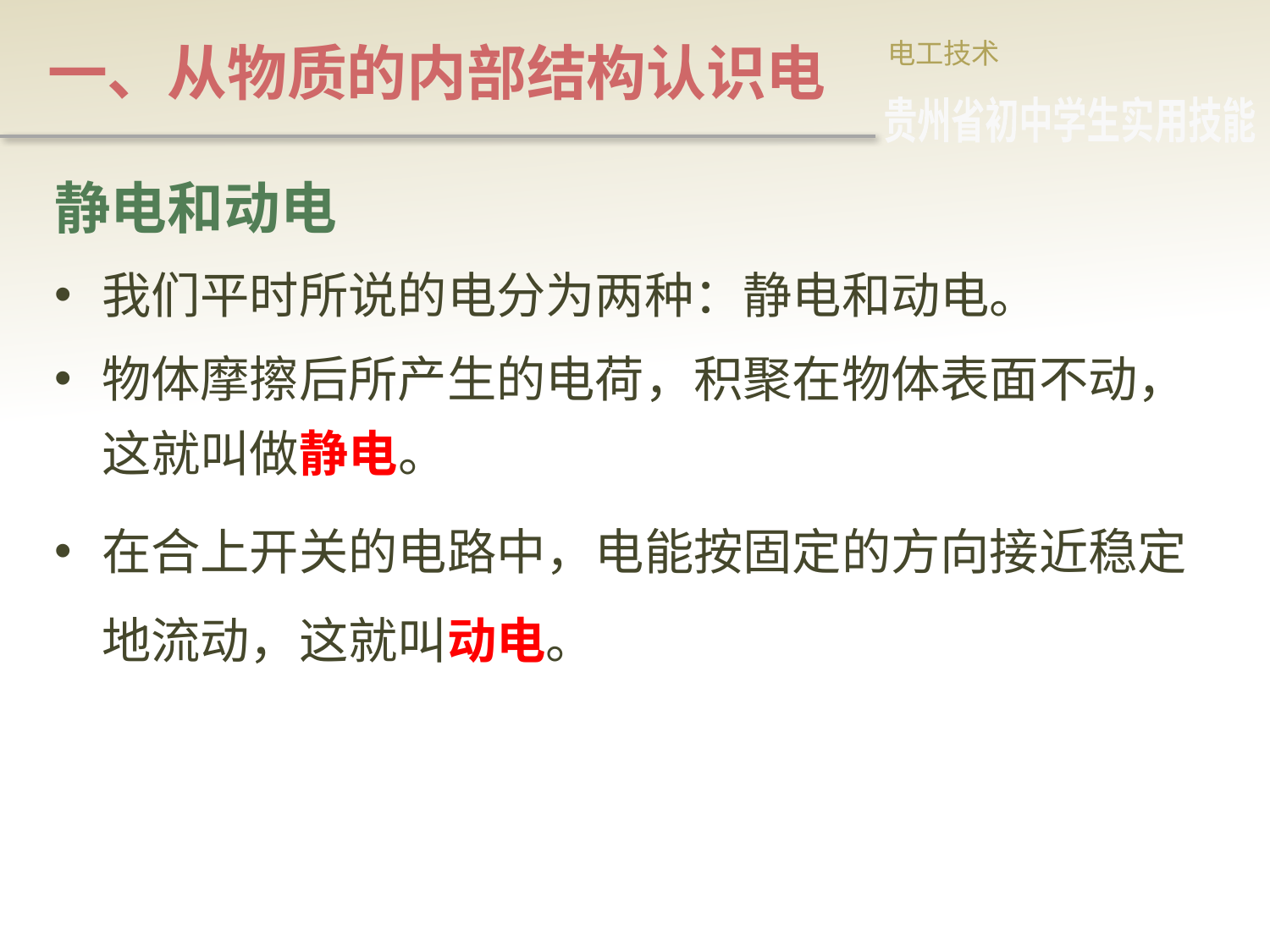

# 一、从物质的内部结构认识电
电工技术
贵州省初中学生实用技能
静电和动电
我们平时所说的电分为两种：静电和动电。
物体摩擦后所产生的电荷，积聚在物体表面不动，这就叫做静电。
在合上开关的电路中，电能按固定的方向接近稳定地流动，这就叫动电。